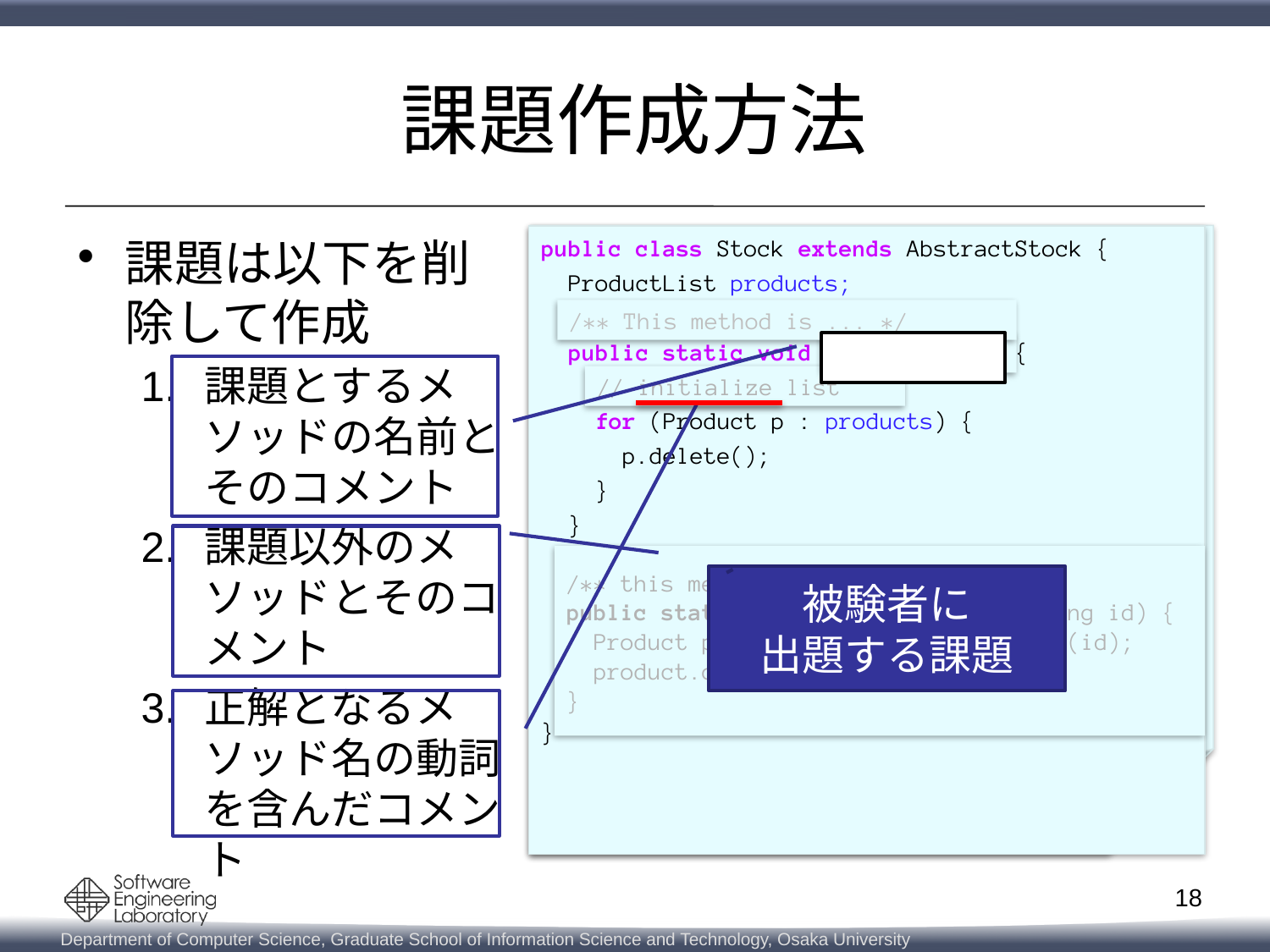

# 課題作成方法
public class Stock extends AbstractStock {
  ProductList products;

  public static void               {

    for (Product p : products) {
      p.delete();
    }
  }

}
課題は以下を削除して作成
課題とするメソッドの名前とそのコメント
課題以外のメソッドとそのコメント
正解となるメソッド名の動詞を含んだコメント
public class Stock extends AbstractStock {
  ProductList products;
  /** This method is ... */
  public static void initialize()  {
    // initialize list
    for (Product p : products) {
      p.delete();
    }
  }
  /** this method is ... */
  public static void deleteProduct(String id) {
    Product product = products.findById(id);
    product.delete();
  }
}
/** This method is ... */
initialize()

// initialize list

/** this method is ... */
public static void deleteProduct(String id) {
  Product product = products.findById(id);
  product.delete();
}
被験者に
出題する課題

18